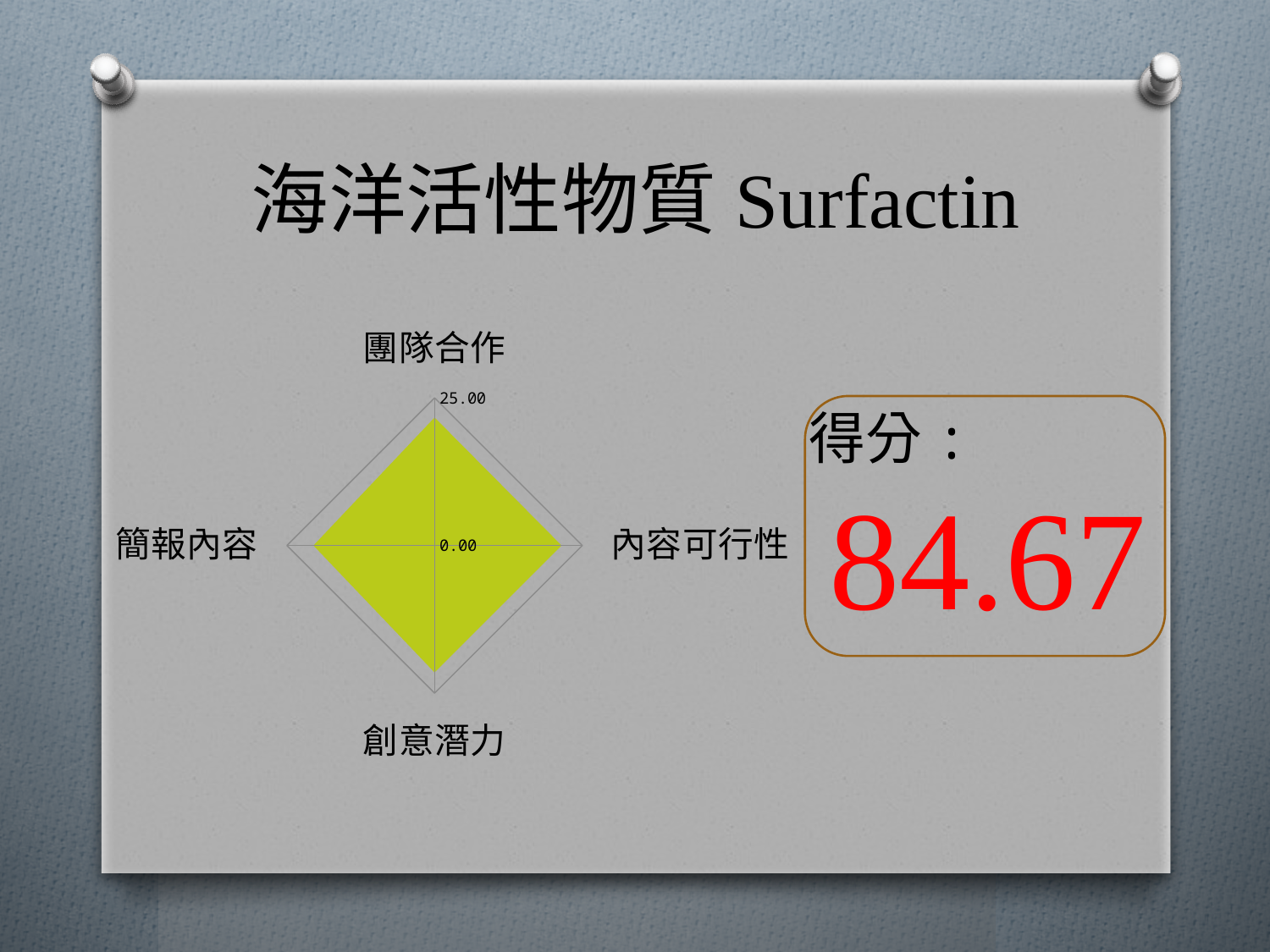

# 海洋活性物質Surfactin

### Chart

| Category | 給分 |
|---|---|
| 團隊合作 | 21.67 |
| 內容可行性 | 21.5 |
| 創意潛力 | 21.5 |
| 簡報內容 | 20.5 |
得分:

84.67